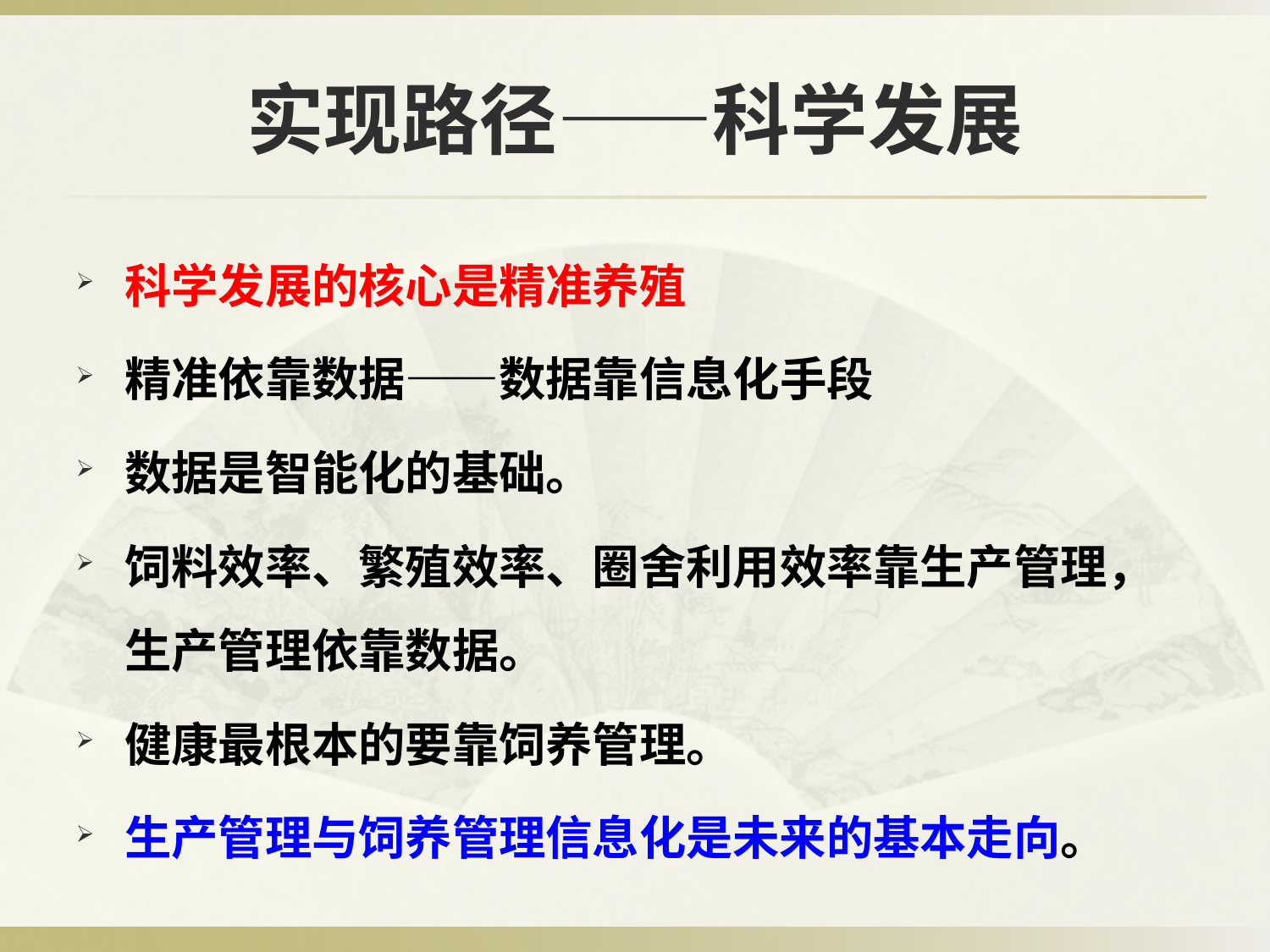

# 实现路径——科学发展
科学发展的核心是精准养殖
精准依靠数据——数据靠信息化手段
数据是智能化的基础。
饲料效率、繁殖效率、圈舍利用效率靠生产管理，生产管理依靠数据。
健康最根本的要靠饲养管理。
生产管理与饲养管理信息化是未来的基本走向。